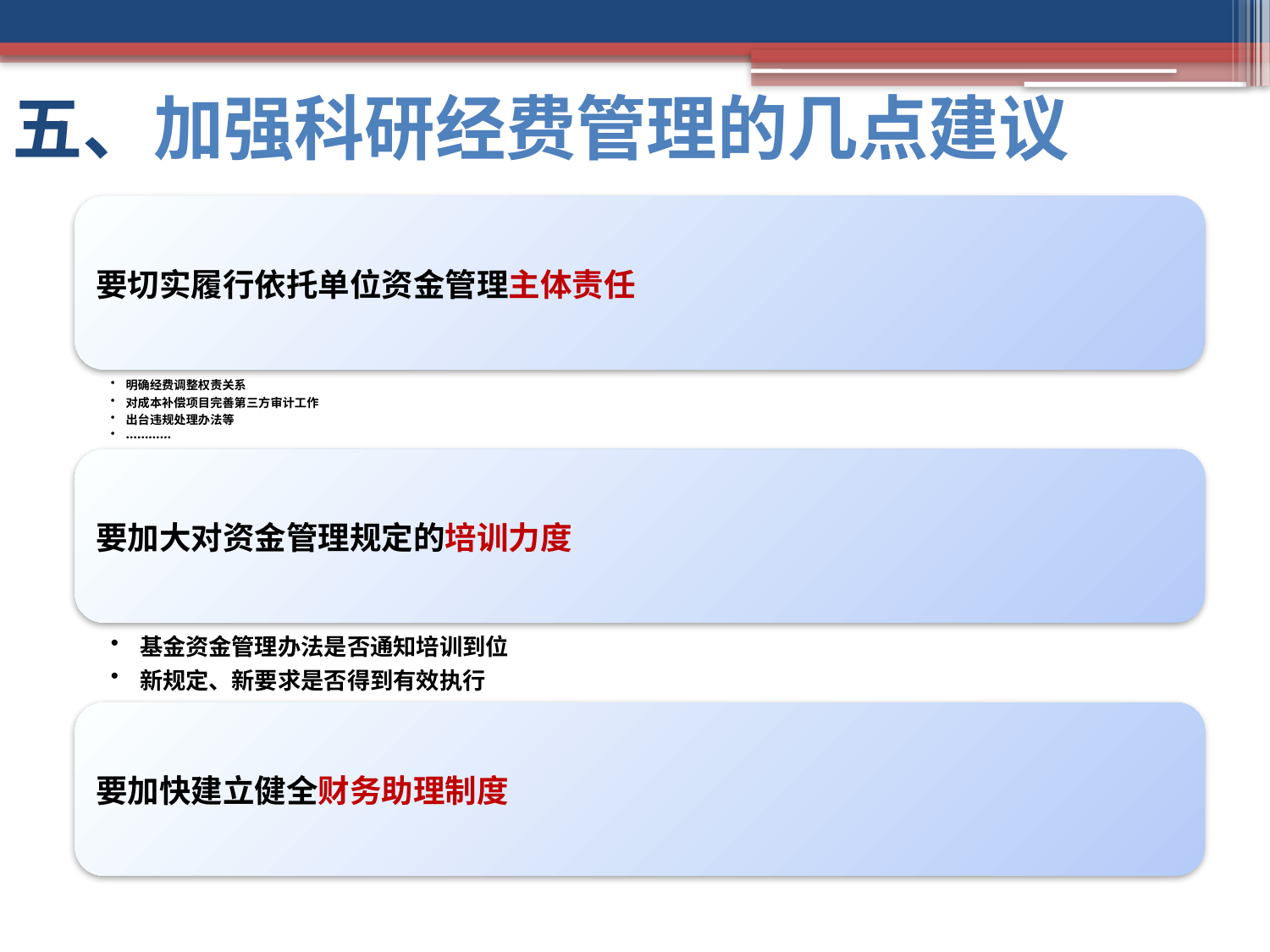

# 五、加强科研经费管理的几点建议
要切实履行依托单位资金管理主体责任
明确经费调整权责关系
要加大对资金管理规定的培训力度
基金资金管理办法是否通知培训到位
要加快建立健全财务助理制度
对成本补偿项目完善第三方审计工作
出台违规处理办法等
…………
新规定、新要求是否得到有效执行